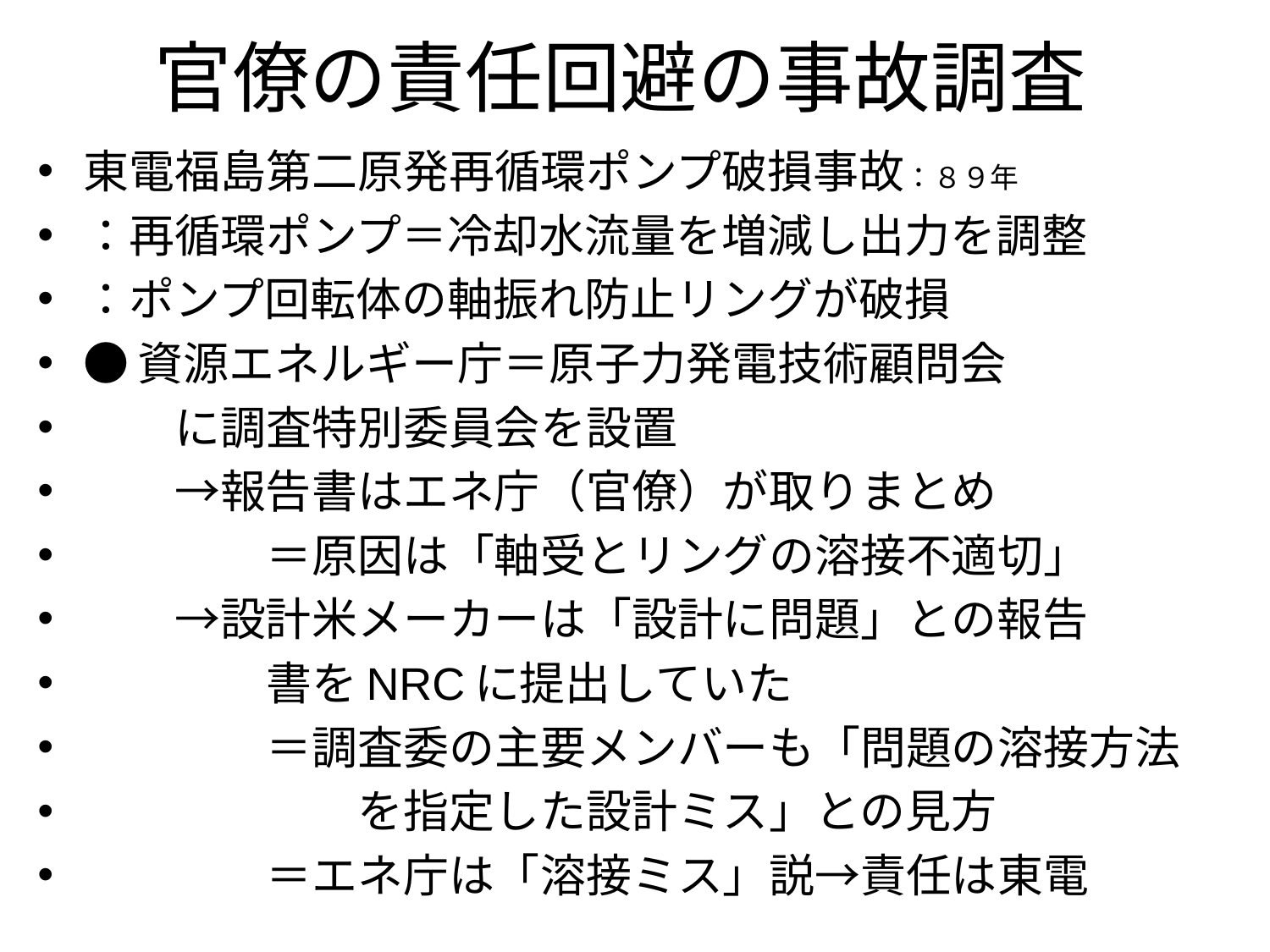

# 官僚の責任回避の事故調査
東電福島第二原発再循環ポンプ破損事故：８９年
：再循環ポンプ＝冷却水流量を増減し出力を調整
：ポンプ回転体の軸振れ防止リングが破損
●資源エネルギー庁＝原子力発電技術顧問会
　　に調査特別委員会を設置
　　→報告書はエネ庁（官僚）が取りまとめ
　　　　＝原因は「軸受とリングの溶接不適切」
　　→設計米メーカーは「設計に問題」との報告
　　　　書をNRCに提出していた
　　　　＝調査委の主要メンバーも「問題の溶接方法
　　　　　　を指定した設計ミス」との見方
　　　　＝エネ庁は「溶接ミス」説→責任は東電